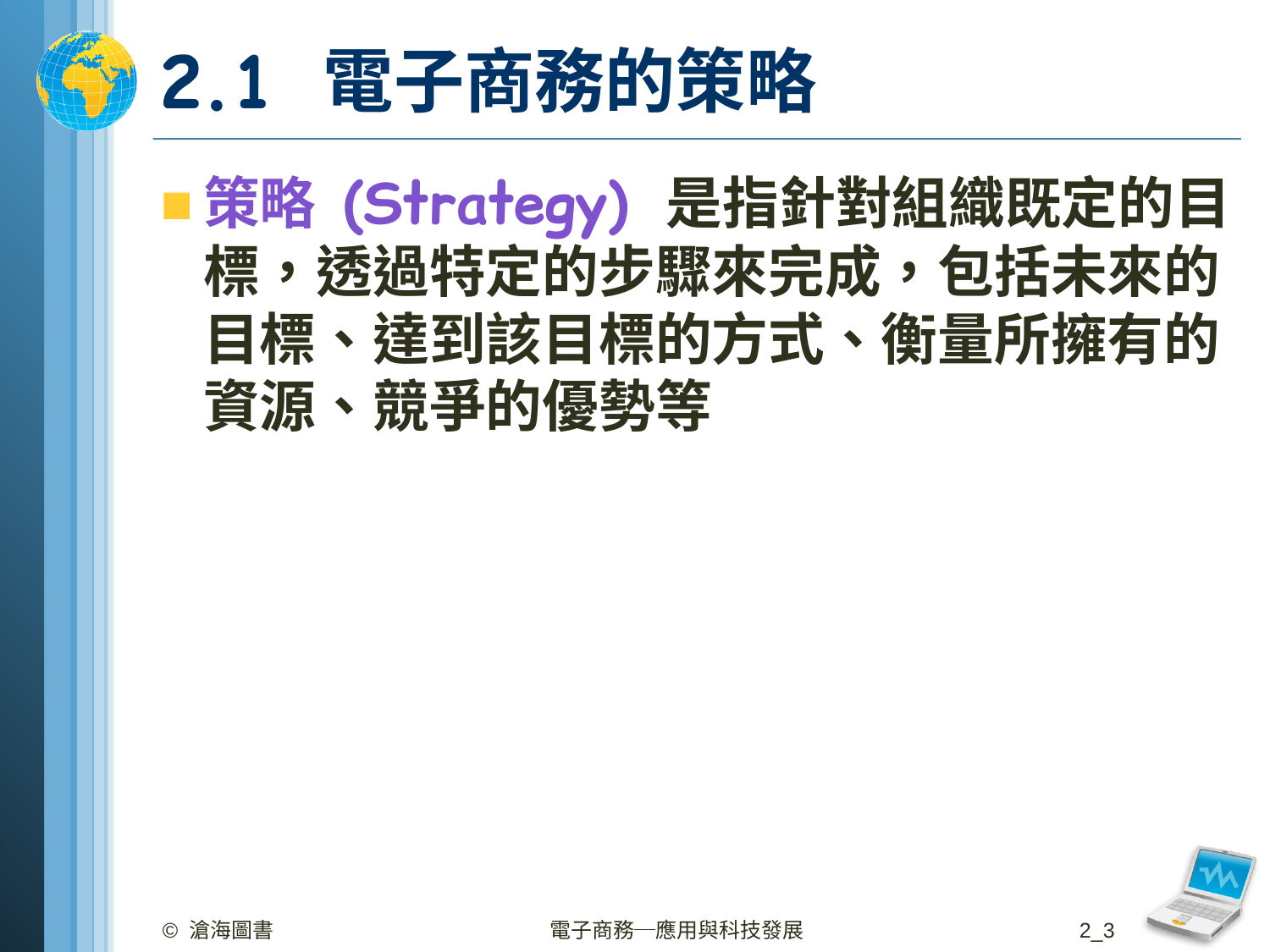

# 2.1 電子商務的策略
策略 (Strategy) 是指針對組織既定的目標，透過特定的步驟來完成，包括未來的目標、達到該目標的方式、衡量所擁有的資源、競爭的優勢等
© 滄海圖書
電子商務─應用與科技發展
2_3